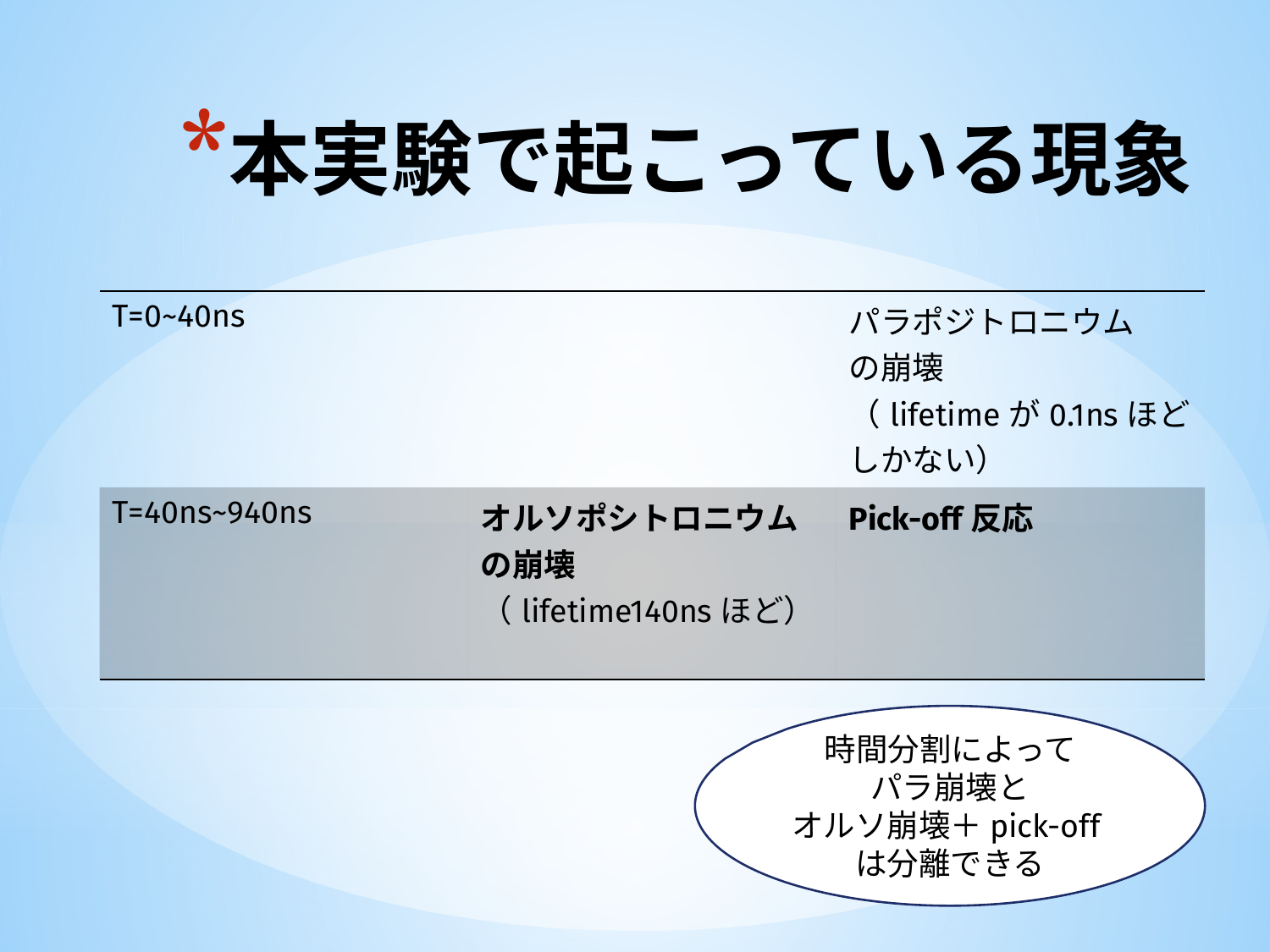

# 本実験で起こっている現象
| T=0~40ns |  | パラポジトロニウム の崩壊 （lifetimeが0.1nsほどしかない） |
| --- | --- | --- |
| T=40ns~940ns | オルソポシトロニウム の崩壊 （lifetime140nsほど） | Pick-off反応 |
時間分割によって
パラ崩壊と
オルソ崩壊＋pick-offは分離できる